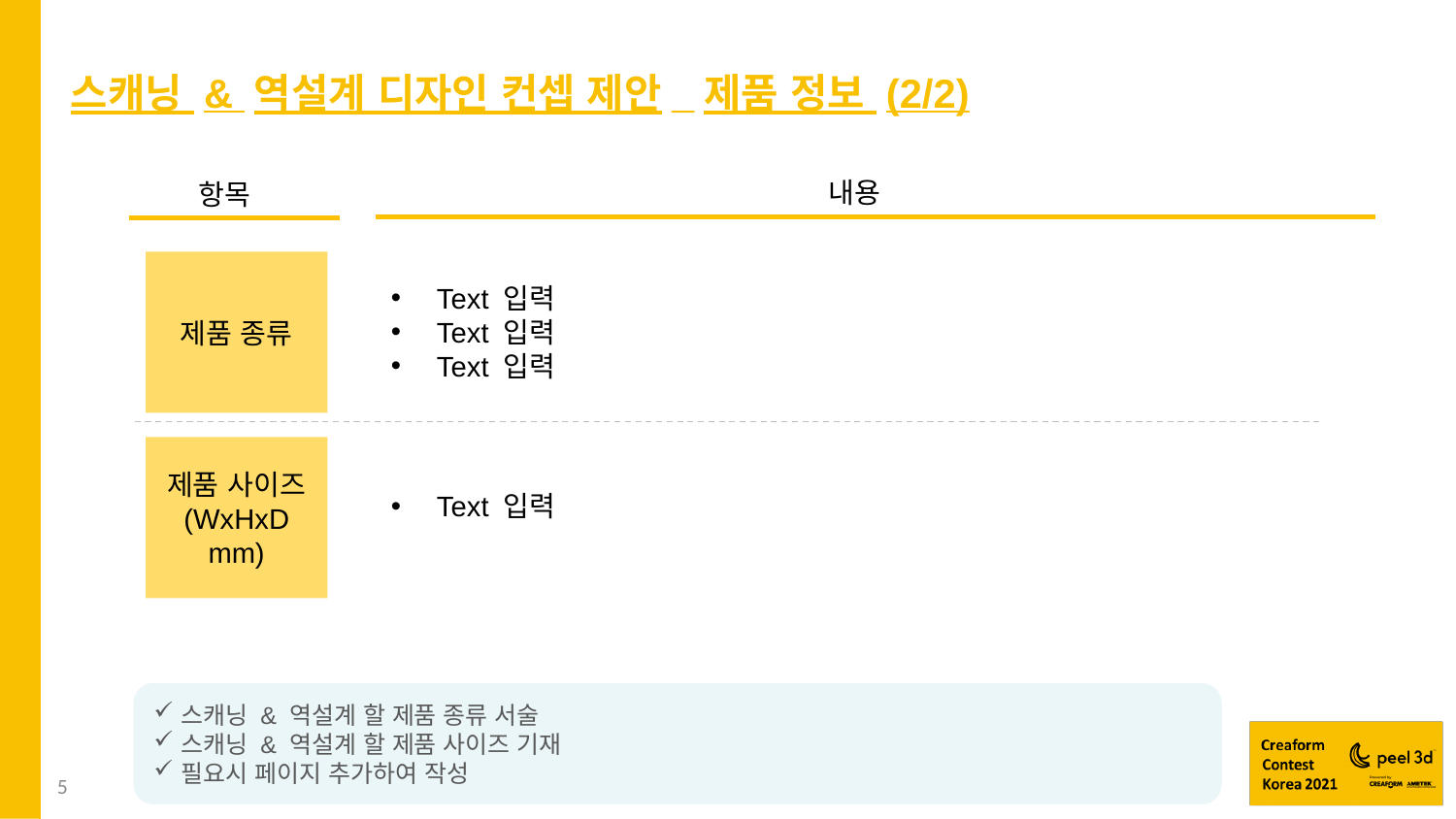

# 스캐닝 & 역설계 디자인 컨셉 제안_제품 정보 (2/2)
내용
항목
제품 종류
Text 입력
Text 입력
Text 입력
제품 사이즈
(WxHxD mm)
Text 입력
스캐닝 & 역설계 할 제품 종류 서술
스캐닝 & 역설계 할 제품 사이즈 기재
필요시 페이지 추가하여 작성